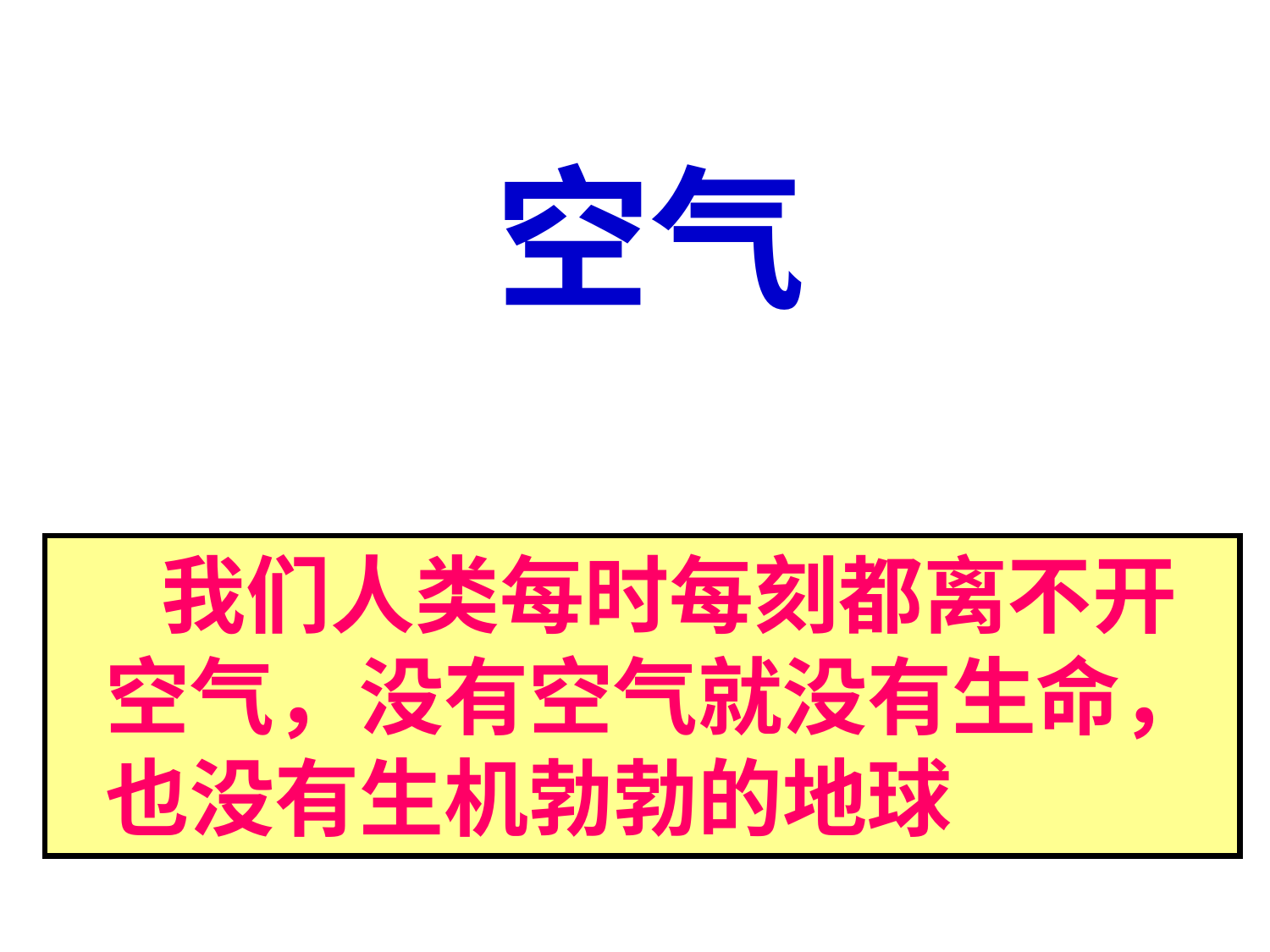

空气
　 我们人类每时每刻都离不开空气，没有空气就没有生命，也没有生机勃勃的地球